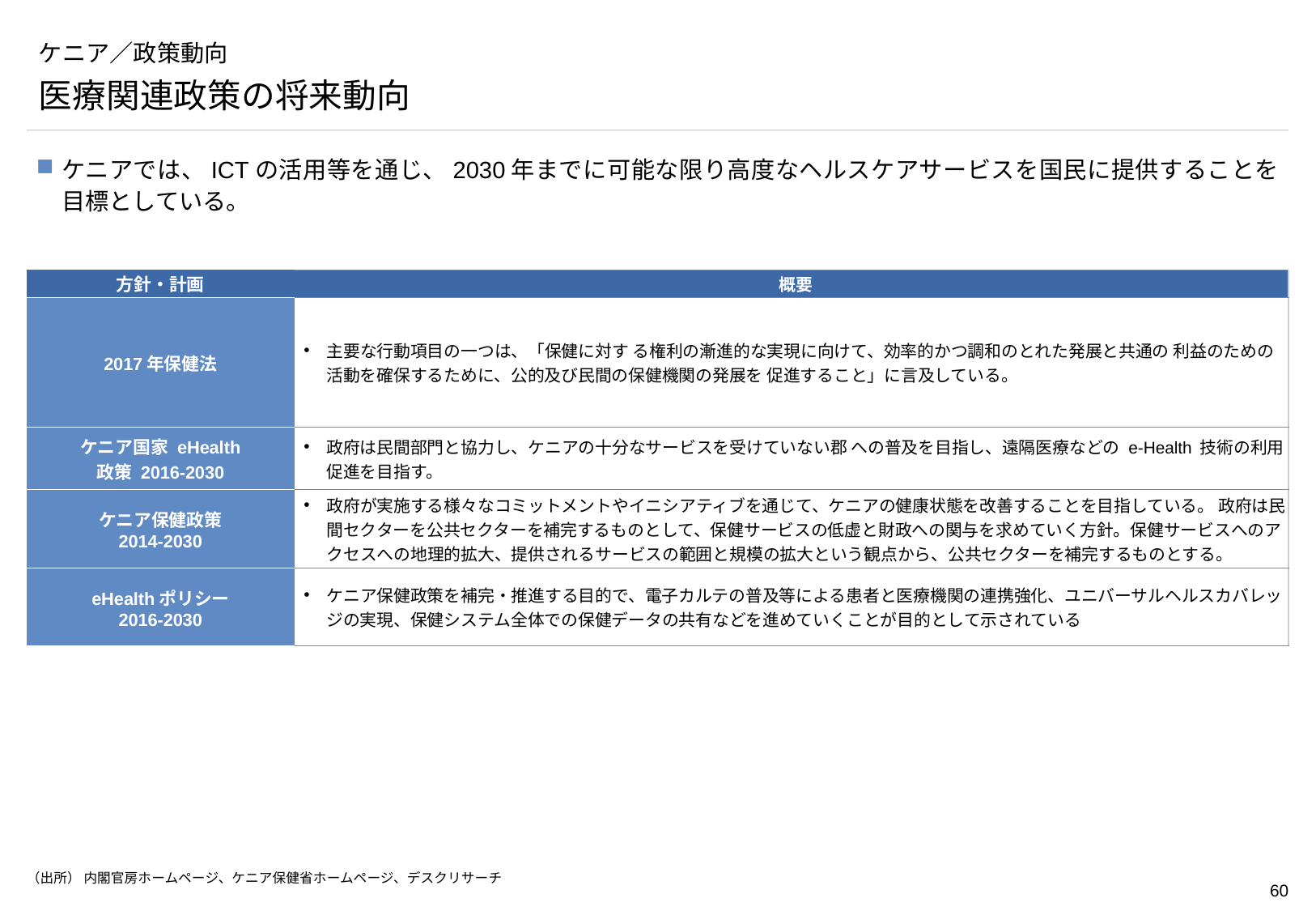

# ケニア／政策動向
医療関連政策の将来動向
ケニアでは、ICTの活用等を通じ、2030年までに可能な限り高度なヘルスケアサービスを国民に提供することを目標としている。
| 方針・計画 | 概要 |
| --- | --- |
| 2017年保健法 | 主要な行動項目の一つは、「保健に対す る権利の漸進的な実現に向けて、効率的かつ調和のとれた発展と共通の 利益のための活動を確保するために、公的及び民間の保健機関の発展を 促進すること」に言及している。 |
| ケニア国家 eHealth 政策 2016-2030 | 政府は民間部門と協力し、ケニアの十分なサービスを受けていない郡 への普及を目指し、遠隔医療などの e-Health 技術の利用促進を目指す。 |
| ケニア保健政策 2014-2030 | 政府が実施する様々なコミットメントやイニシアティブを通じて、ケニアの健康状態を改善することを目指している。 政府は民間セクターを公共セクターを補完するものとして、保健サービスの低虚と財政への関与を求めていく方針。保健サービスへのアクセスへの地理的拡大、提供されるサービスの範囲と規模の拡大という観点から、公共セクターを補完するものとする。 |
| eHealthポリシー 2016-2030 | ケニア保健政策を補完・推進する目的で、電子カルテの普及等による患者と医療機関の連携強化、ユニバーサルヘルスカバレッジの実現、保健システム全体での保健データの共有などを進めていくことが目的として示されている |
（出所） 内閣官房ホームページ、ケニア保健省ホームページ、デスクリサーチ